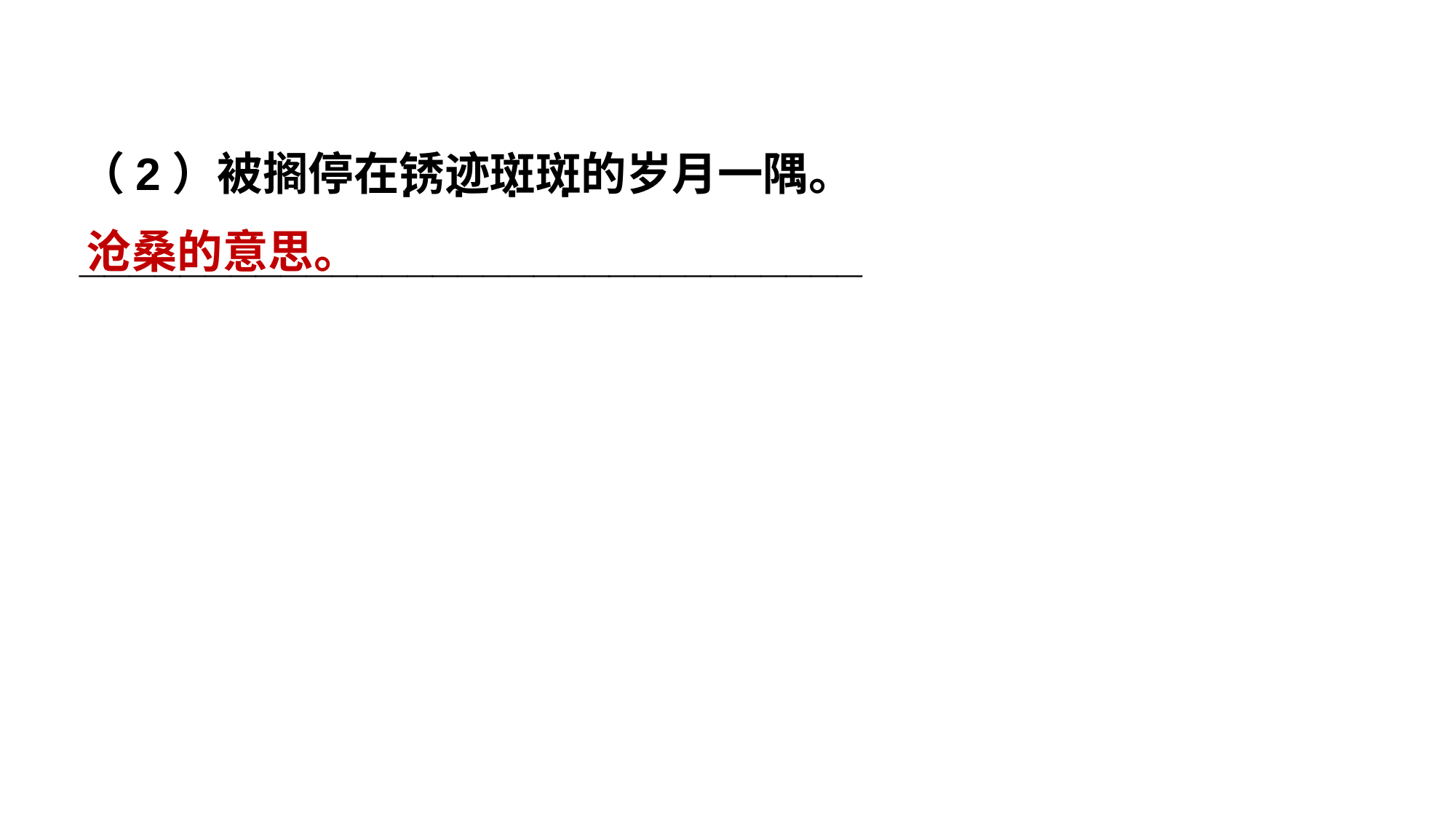

（2）被搁停在锈迹斑斑的岁月一隅。 _______________________________
·   ·   ·   ·
沧桑的意思。